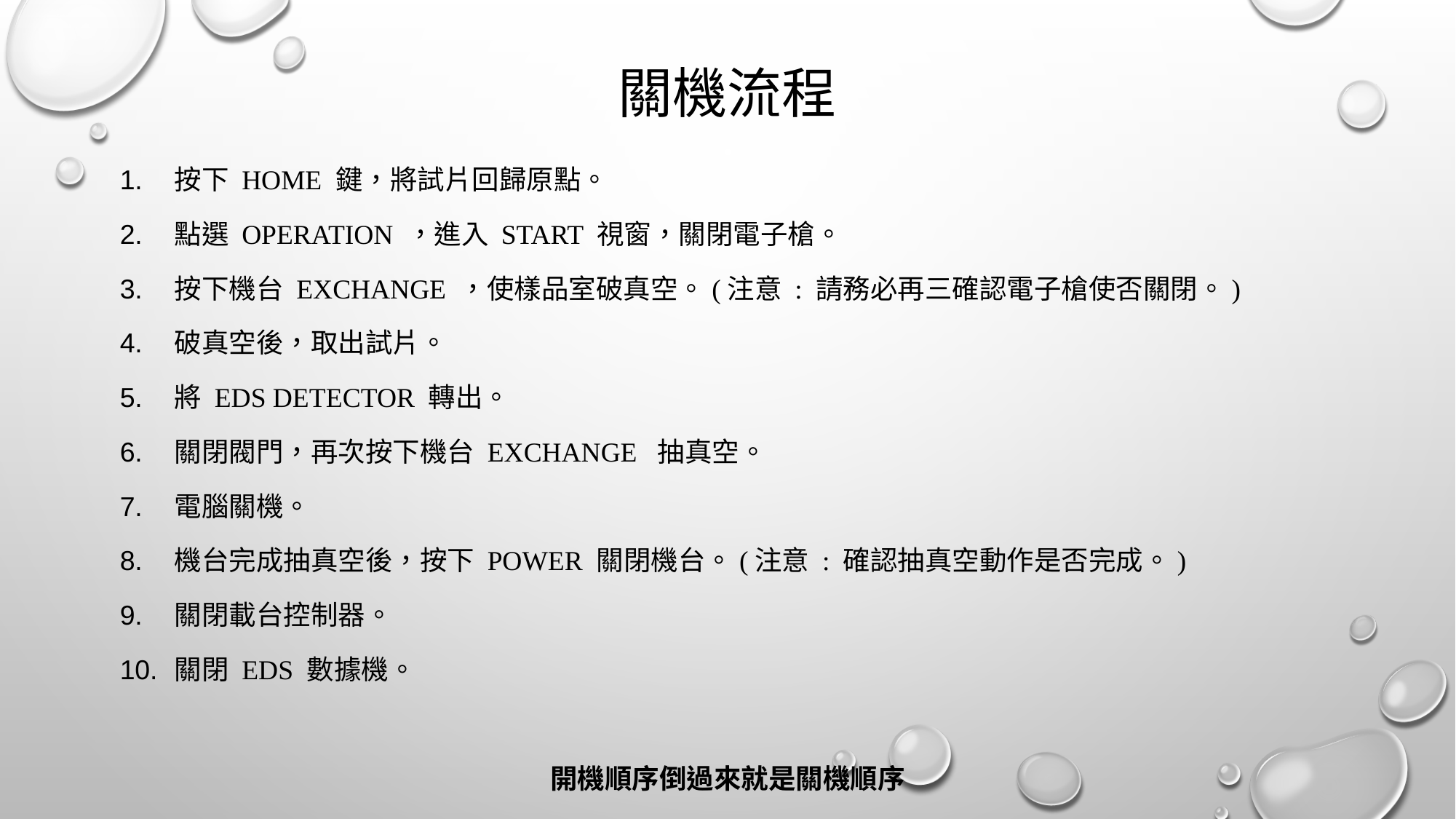

# 關機流程
按下 Home 鍵，將試片回歸原點。
點選 Operation ，進入 START 視窗，關閉電子槍。
按下機台 EXCHANGE ，使樣品室破真空。(注意 : 請務必再三確認電子槍使否關閉。)
破真空後，取出試片。
將 EDS detector 轉出。
關閉閥門，再次按下機台 EXCHANGE  抽真空。
電腦關機。
機台完成抽真空後，按下 POWER 關閉機台。(注意 : 確認抽真空動作是否完成。)
關閉載台控制器。
關閉 EDS 數據機。

開機順序倒過來就是關機順序